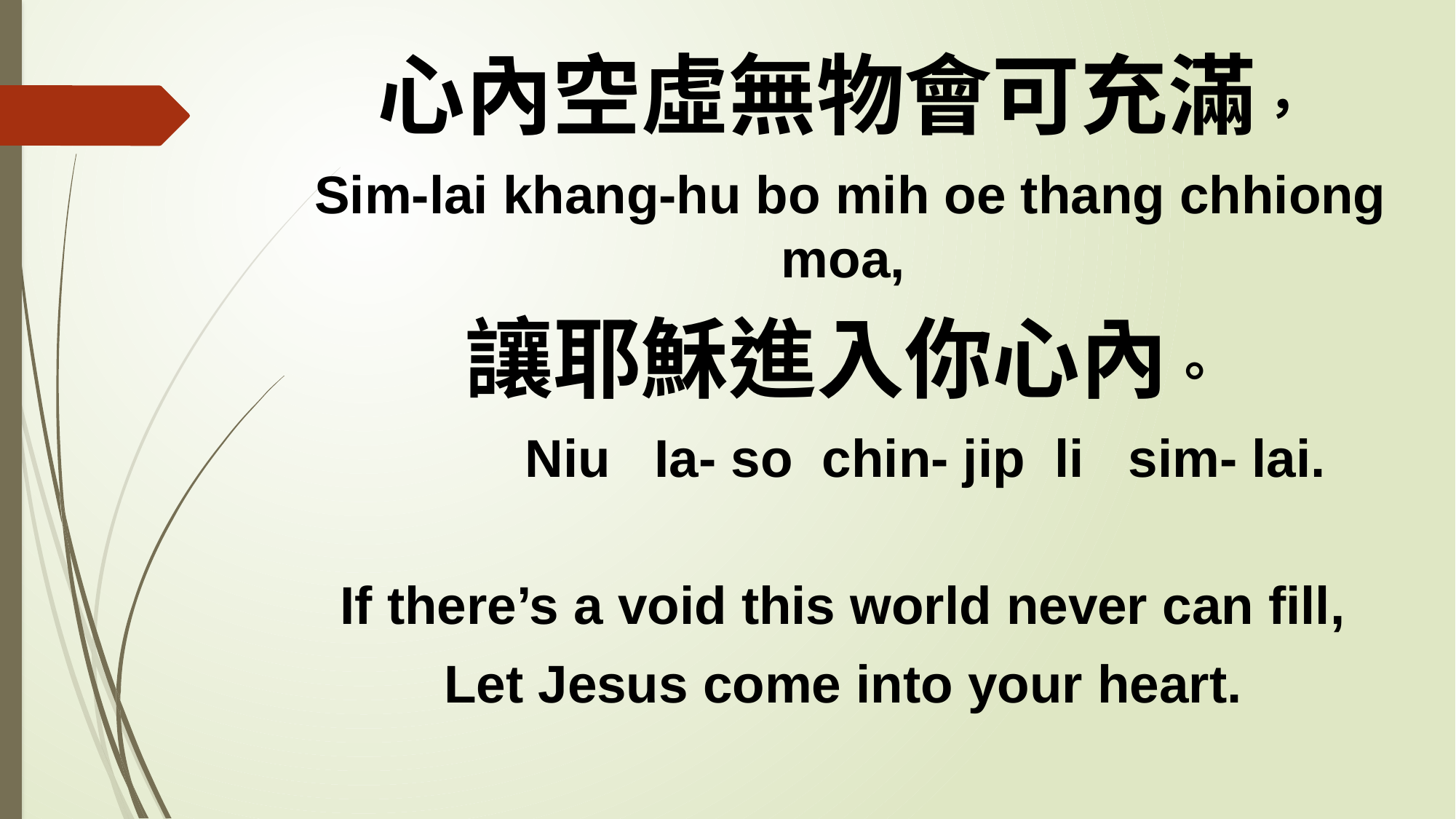

心內空虛無物會可充滿，
 Sim-lai khang-hu bo mih oe thang chhiong moa,
讓耶穌進入你心內。
                 Niu   Ia- so  chin- jip  li   sim- lai.

If there’s a void this world never can fill,
Let Jesus come into your heart.